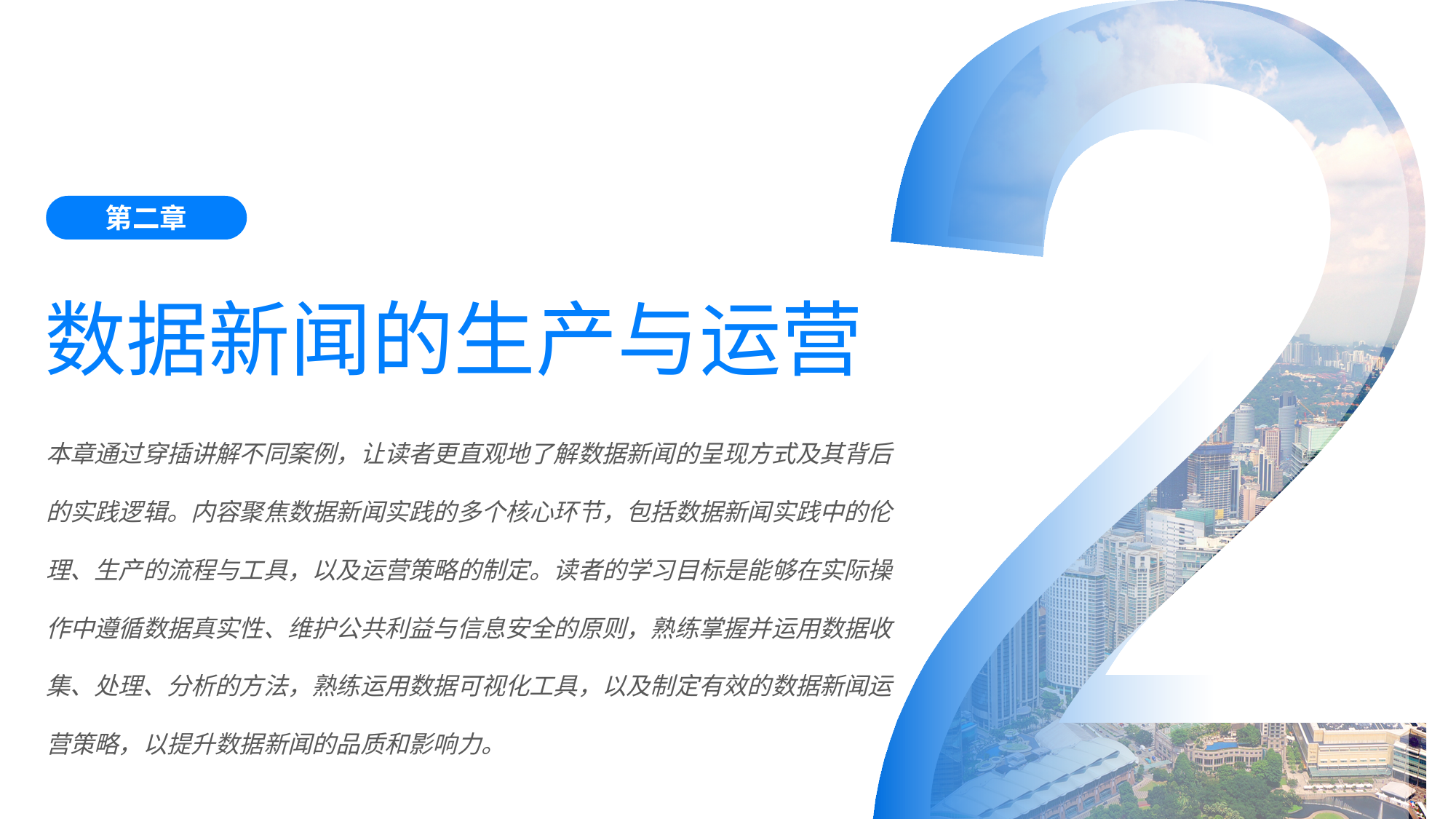

第二章
数据新闻的生产与运营
本章通过穿插讲解不同案例，让读者更直观地了解数据新闻的呈现方式及其背后的实践逻辑。内容聚焦数据新闻实践的多个核心环节，包括数据新闻实践中的伦理、生产的流程与工具，以及运营策略的制定。读者的学习目标是能够在实际操作中遵循数据真实性、维护公共利益与信息安全的原则，熟练掌握并运用数据收集、处理、分析的方法，熟练运用数据可视化工具，以及制定有效的数据新闻运营策略，以提升数据新闻的品质和影响力。